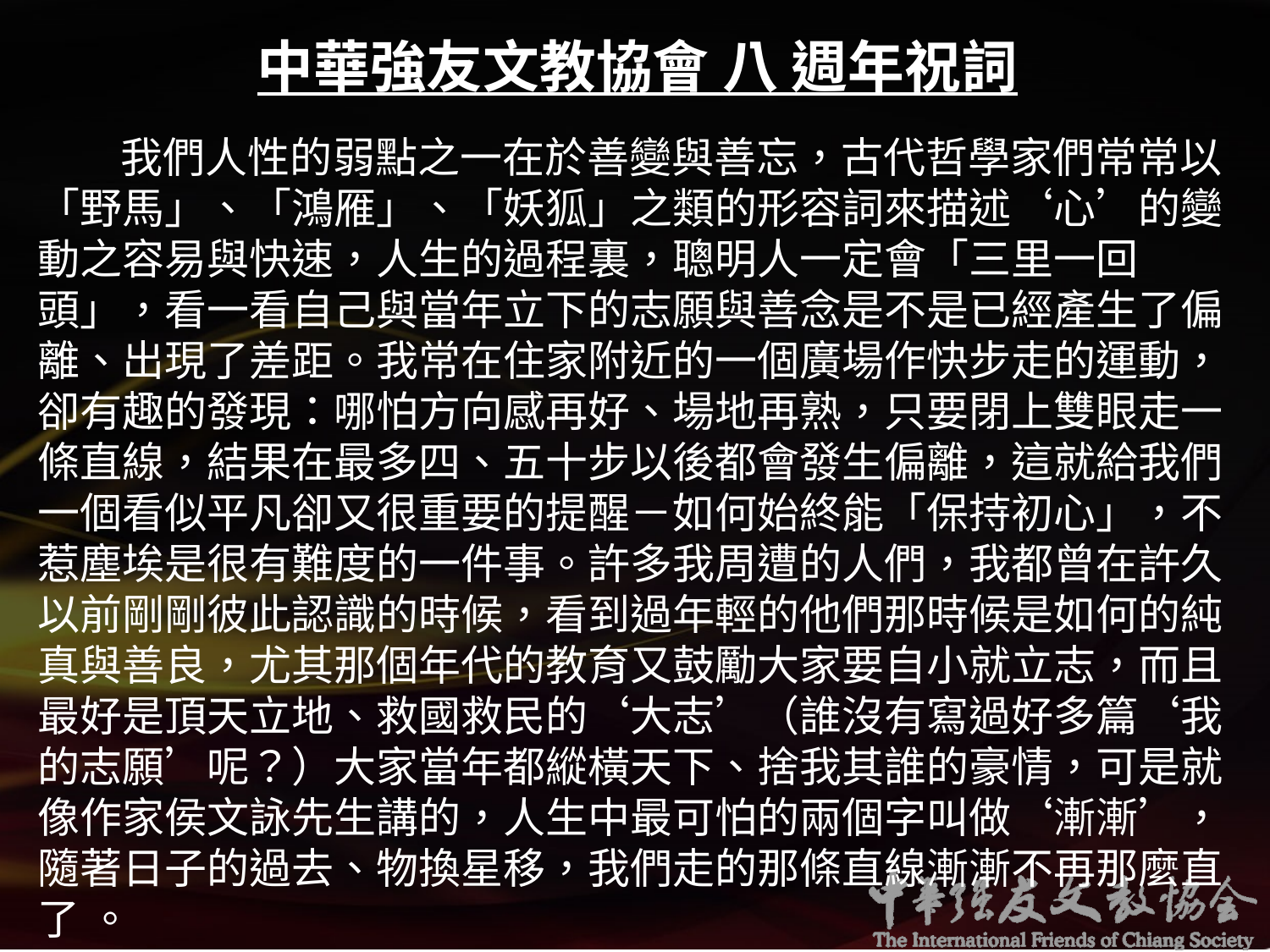

中華強友文教協會 八 週年祝詞
我們人性的弱點之一在於善變與善忘，古代哲學家們常常以「野馬」、「鴻雁」、「妖狐」之類的形容詞來描述‘心’的變動之容易與快速，人生的過程裏，聰明人一定會「三里一回頭」，看一看自己與當年立下的志願與善念是不是已經產生了偏離、出現了差距。我常在住家附近的一個廣場作快步走的運動，卻有趣的發現：哪怕方向感再好、場地再熟，只要閉上雙眼走一條直線，結果在最多四、五十步以後都會發生偏離，這就給我們一個看似平凡卻又很重要的提醒－如何始終能「保持初心」，不惹塵埃是很有難度的一件事。許多我周遭的人們，我都曾在許久以前剛剛彼此認識的時候，看到過年輕的他們那時候是如何的純真與善良，尤其那個年代的教育又鼓勵大家要自小就立志，而且最好是頂天立地、救國救民的‘大志’（誰沒有寫過好多篇‘我的志願’呢？）大家當年都縱橫天下、捨我其誰的豪情，可是就像作家侯文詠先生講的，人生中最可怕的兩個字叫做‘漸漸’，隨著日子的過去、物換星移，我們走的那條直線漸漸不再那麼直了 。